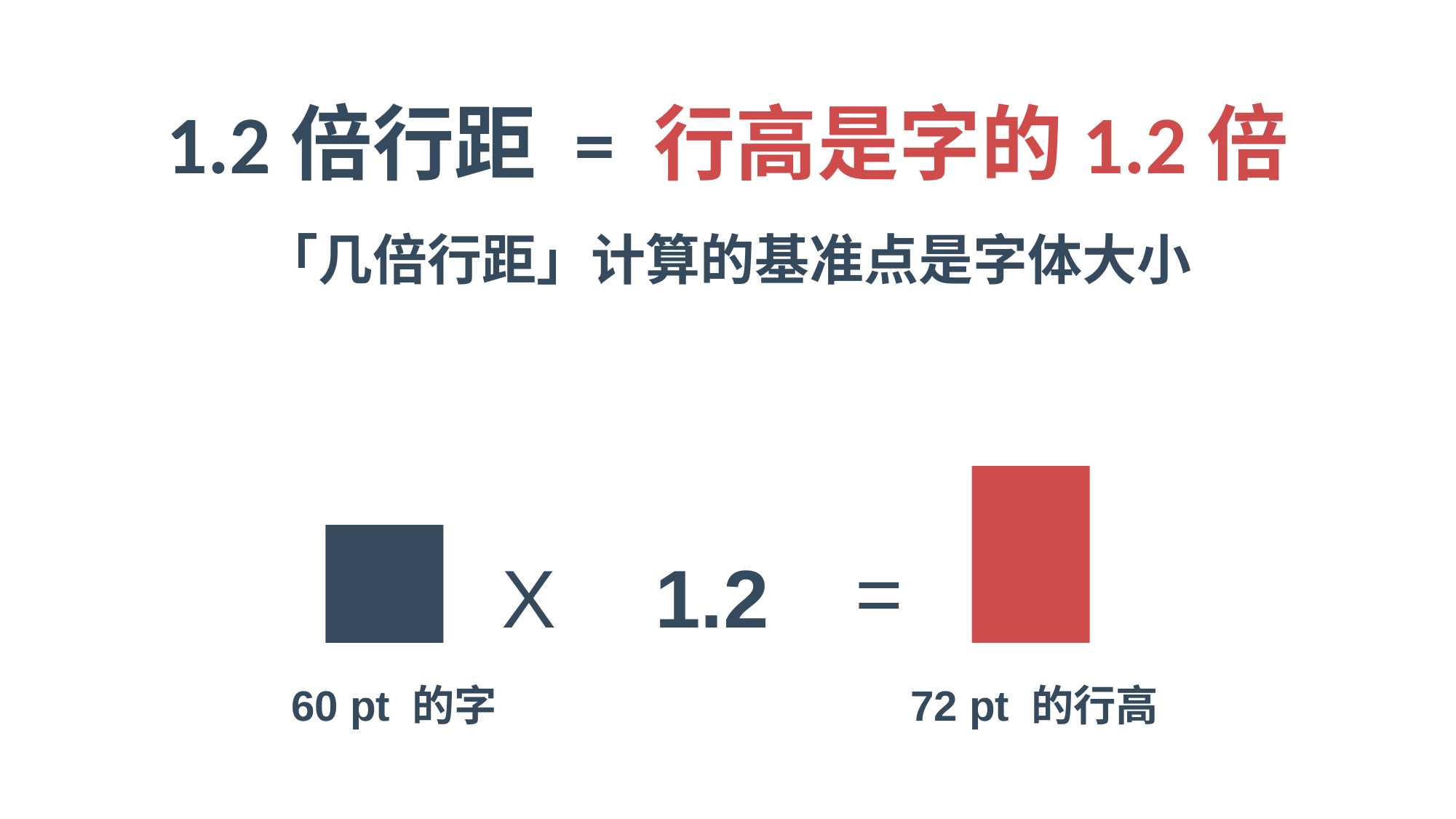

1.2倍行距 = 行高是字的1.2倍
「几倍行距」计算的基准点是字体大小

=
X
1.2

60 pt 的字
72 pt 的行高